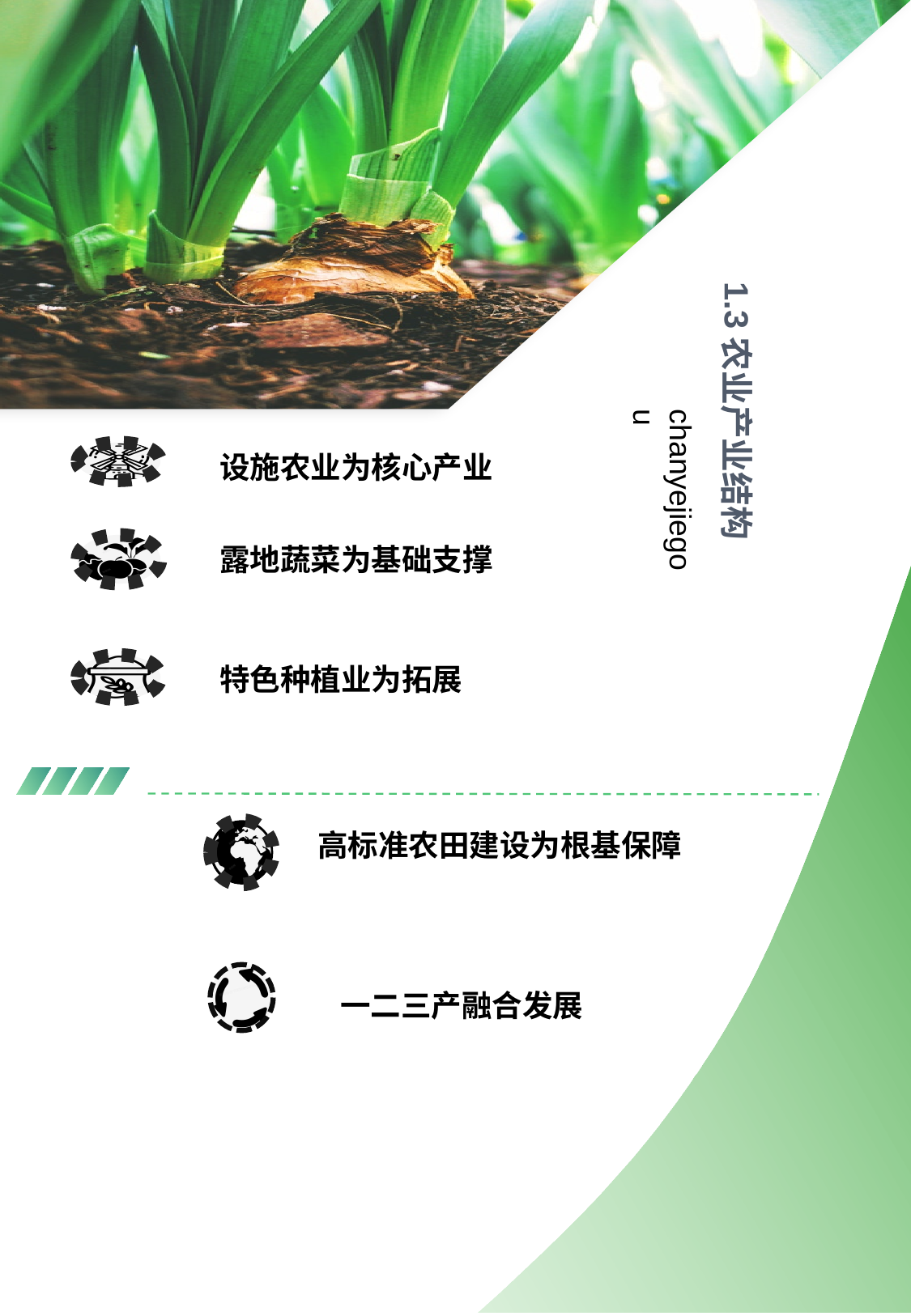

1.3农业产业结构
chanyejiegou
设施农业为核心产业

露地蔬菜为基础支撑

特色种植业为拓展

高标准农田建设为根基保障

一二三产融合发展